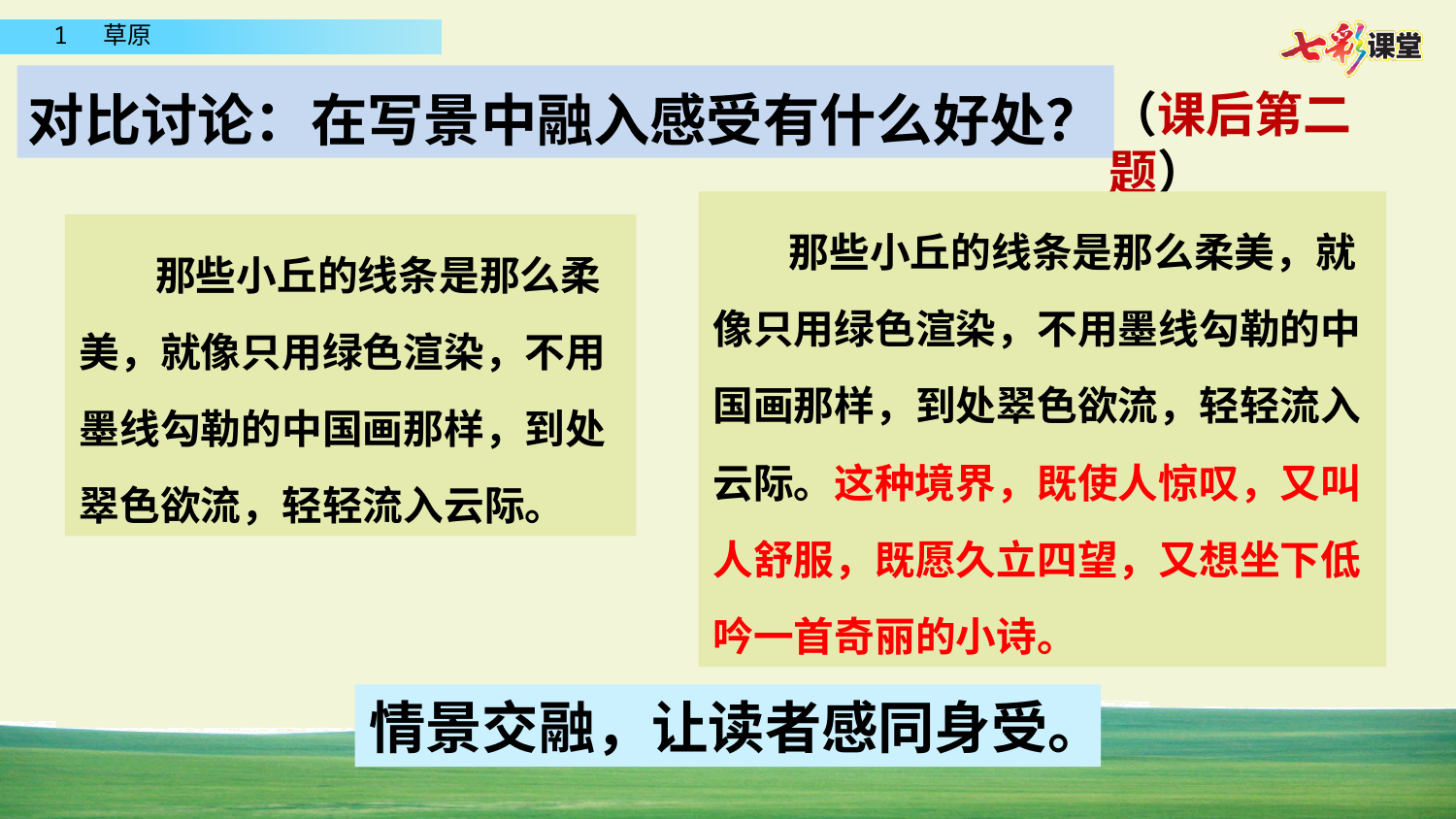

对比讨论：在写景中融入感受有什么好处？
（课后第二题）
         那些小丘的线条是那么柔美，就像只用绿色渲染，不用墨线勾勒的中国画那样，到处翠色欲流，轻轻流入云际。这种境界，既使人惊叹，又叫人舒服，既愿久立四望，又想坐下低吟一首奇丽的小诗。
         那些小丘的线条是那么柔美，就像只用绿色渲染，不用墨线勾勒的中国画那样，到处翠色欲流，轻轻流入云际。
情景交融，让读者感同身受。